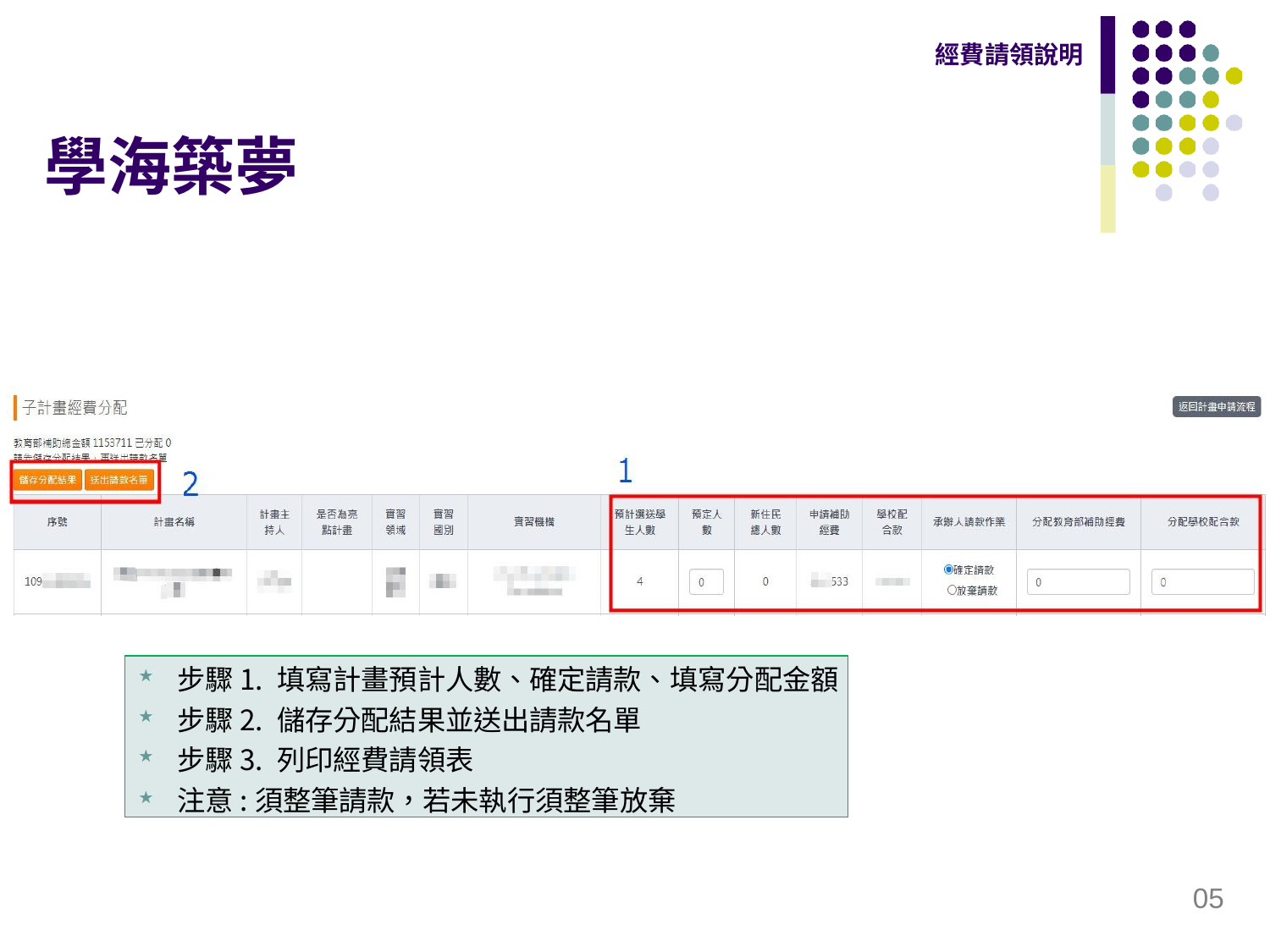

經費請領說明
# 學海築夢

步驟1. 填寫計畫預計人數、確定請款、填寫分配金額
步驟2. 儲存分配結果並送出請款名單
步驟3. 列印經費請領表
注意:須整筆請款，若未執行須整筆放棄
05